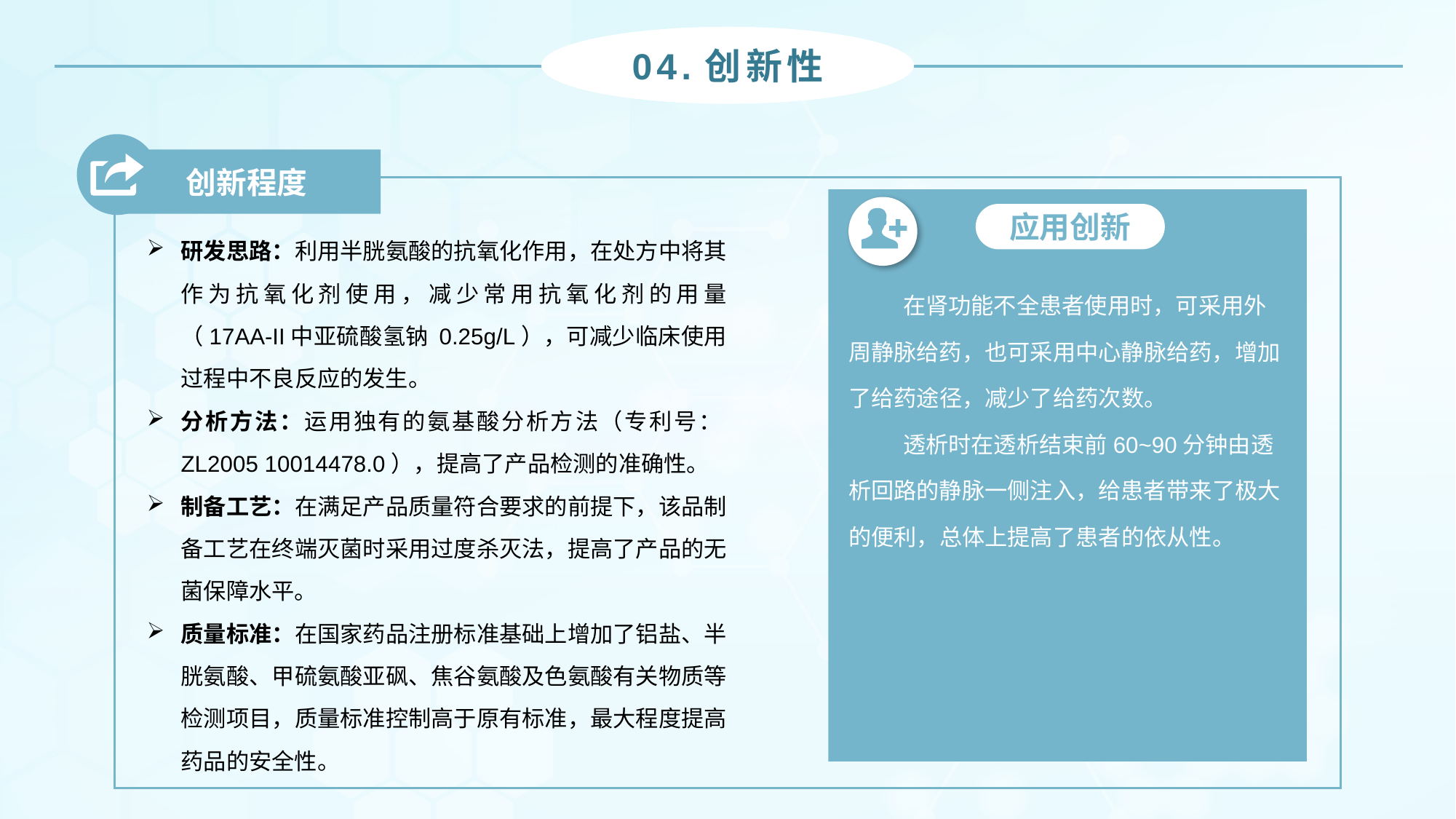

04.创新性

创新程度

应用创新
研发思路：利用半胱氨酸的抗氧化作用，在处方中将其作为抗氧化剂使用，减少常用抗氧化剂的用量（17AA-II中亚硫酸氢钠 0.25g/L），可减少临床使用过程中不良反应的发生。
分析方法：运用独有的氨基酸分析方法（专利号：ZL2005 10014478.0），提高了产品检测的准确性。
制备工艺：在满足产品质量符合要求的前提下，该品制备工艺在终端灭菌时采用过度杀灭法，提高了产品的无菌保障水平。
质量标准：在国家药品注册标准基础上增加了铝盐、半胱氨酸、甲硫氨酸亚砜、焦谷氨酸及色氨酸有关物质等检测项目，质量标准控制高于原有标准，最大程度提高药品的安全性。
在肾功能不全患者使用时，可采用外周静脉给药，也可采用中心静脉给药，增加了给药途径，减少了给药次数。
透析时在透析结束前60~90分钟由透析回路的静脉一侧注入，给患者带来了极大的便利，总体上提高了患者的依从性。